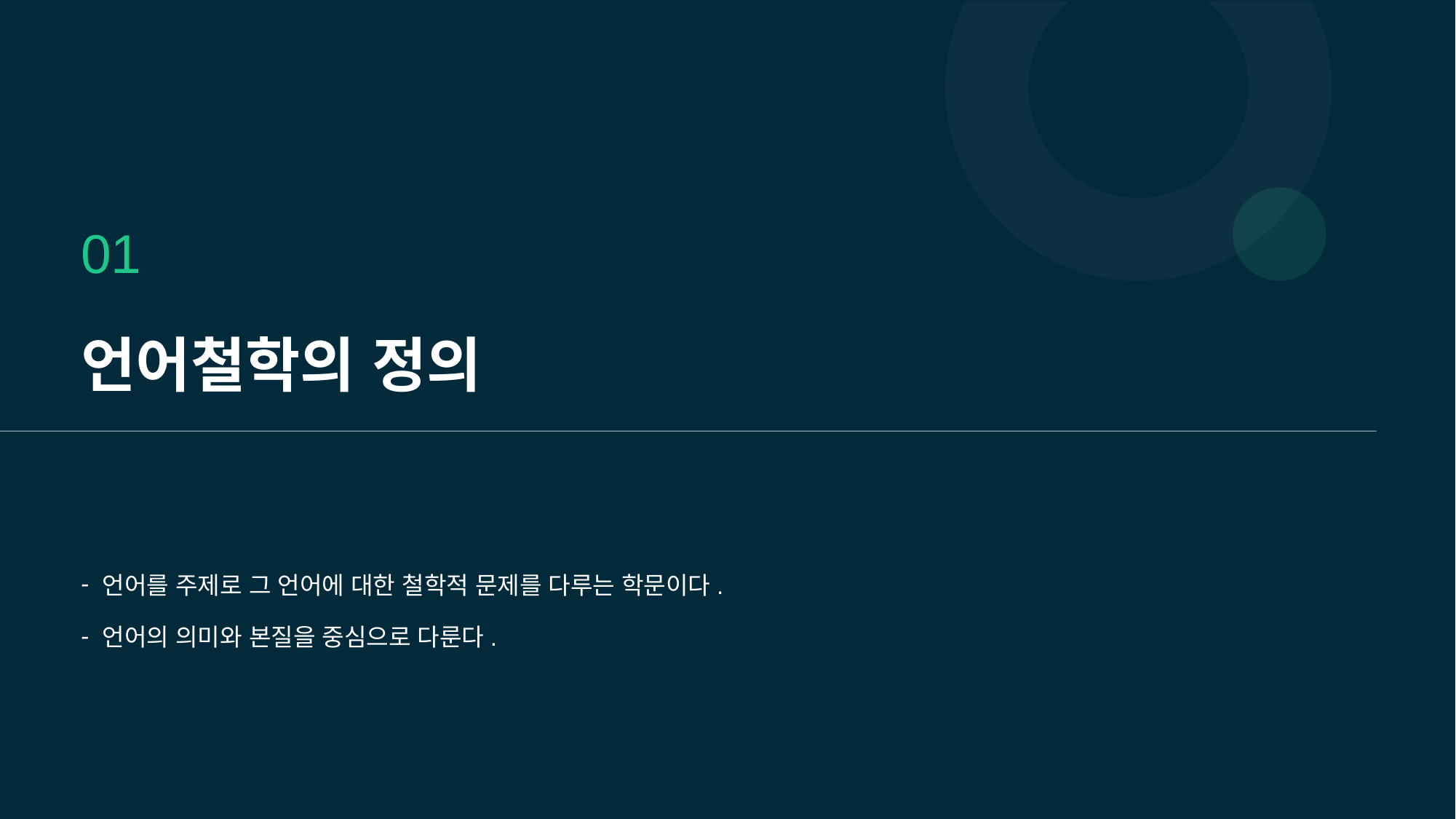

01
# 언어철학의 정의
언어를 주제로 그 언어에 대한 철학적 문제를 다루는 학문이다.
언어의 의미와 본질을 중심으로 다룬다.